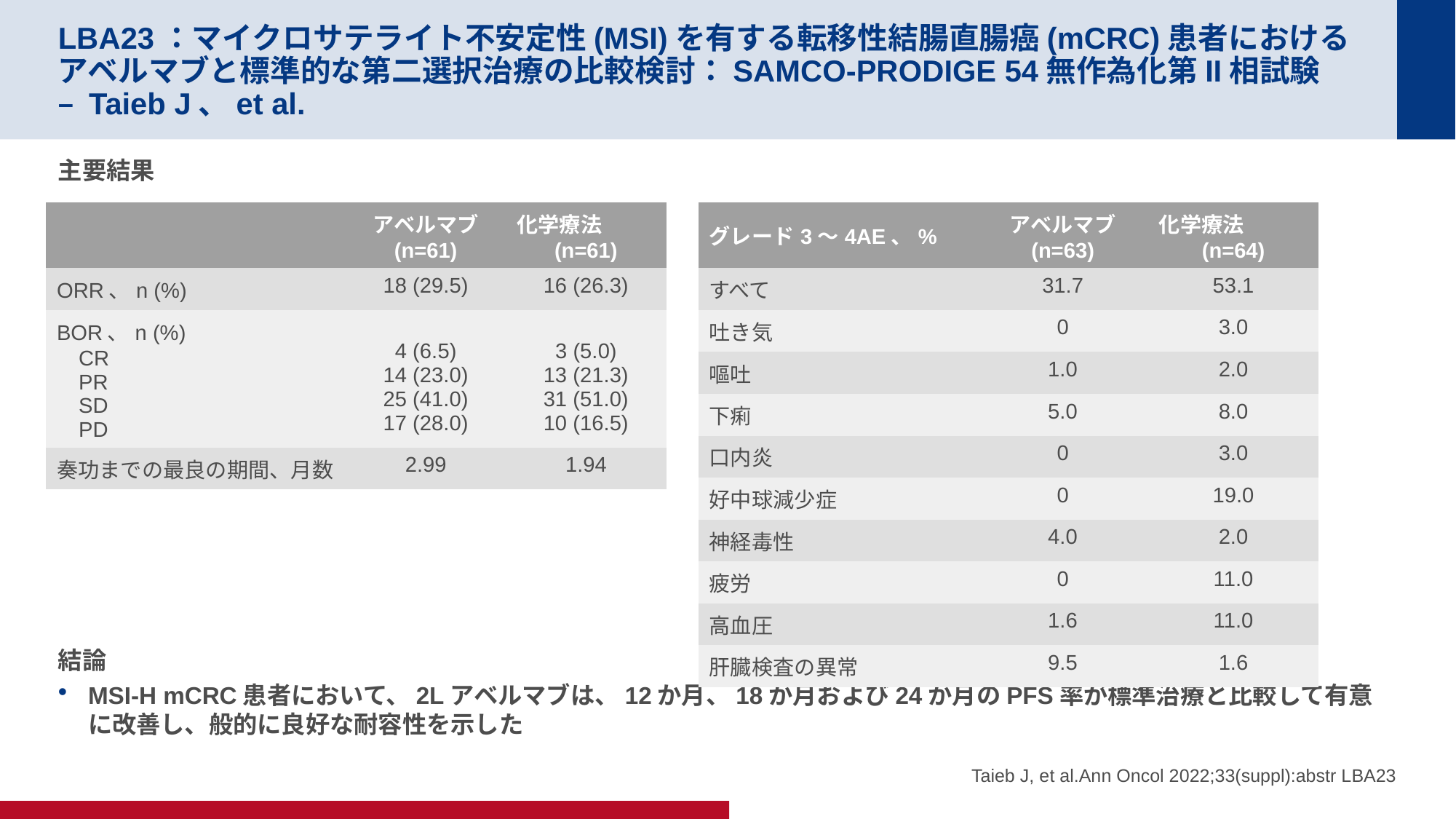

# LBA23：マイクロサテライト不安定性(MSI)を有する転移性結腸直腸癌(mCRC)患者におけるアベルマブと標準的な第二選択治療の比較検討：SAMCO-PRODIGE 54無作為化第II相試験 – Taieb J、et al.
主要結果
結論
MSI-H mCRC患者において、2Lアベルマブは、12か月、18か月および24か月のPFS率が標準治療と比較して有意に改善し、般的に良好な耐容性を示した
|  | アベルマブ (n=61) | 化学療法 (n=61) |
| --- | --- | --- |
| ORR、n (%) | 18 (29.5) | 16 (26.3) |
| BOR、n (%) CR PR SD PD | 4 (6.5) 14 (23.0) 25 (41.0) 17 (28.0) | 3 (5.0) 13 (21.3) 31 (51.0) 10 (16.5) |
| 奏功までの最良の期間、月数 | 2.99 | 1.94 |
| グレード3～4AE、% | アベルマブ (n=63) | 化学療法 (n=64) |
| --- | --- | --- |
| すべて | 31.7 | 53.1 |
| 吐き気 | 0 | 3.0 |
| 嘔吐 | 1.0 | 2.0 |
| 下痢 | 5.0 | 8.0 |
| 口内炎 | 0 | 3.0 |
| 好中球減少症 | 0 | 19.0 |
| 神経毒性 | 4.0 | 2.0 |
| 疲労 | 0 | 11.0 |
| 高血圧 | 1.6 | 11.0 |
| 肝臓検査の異常 | 9.5 | 1.6 |
Taieb J, et al.Ann Oncol 2022;33(suppl):abstr LBA23